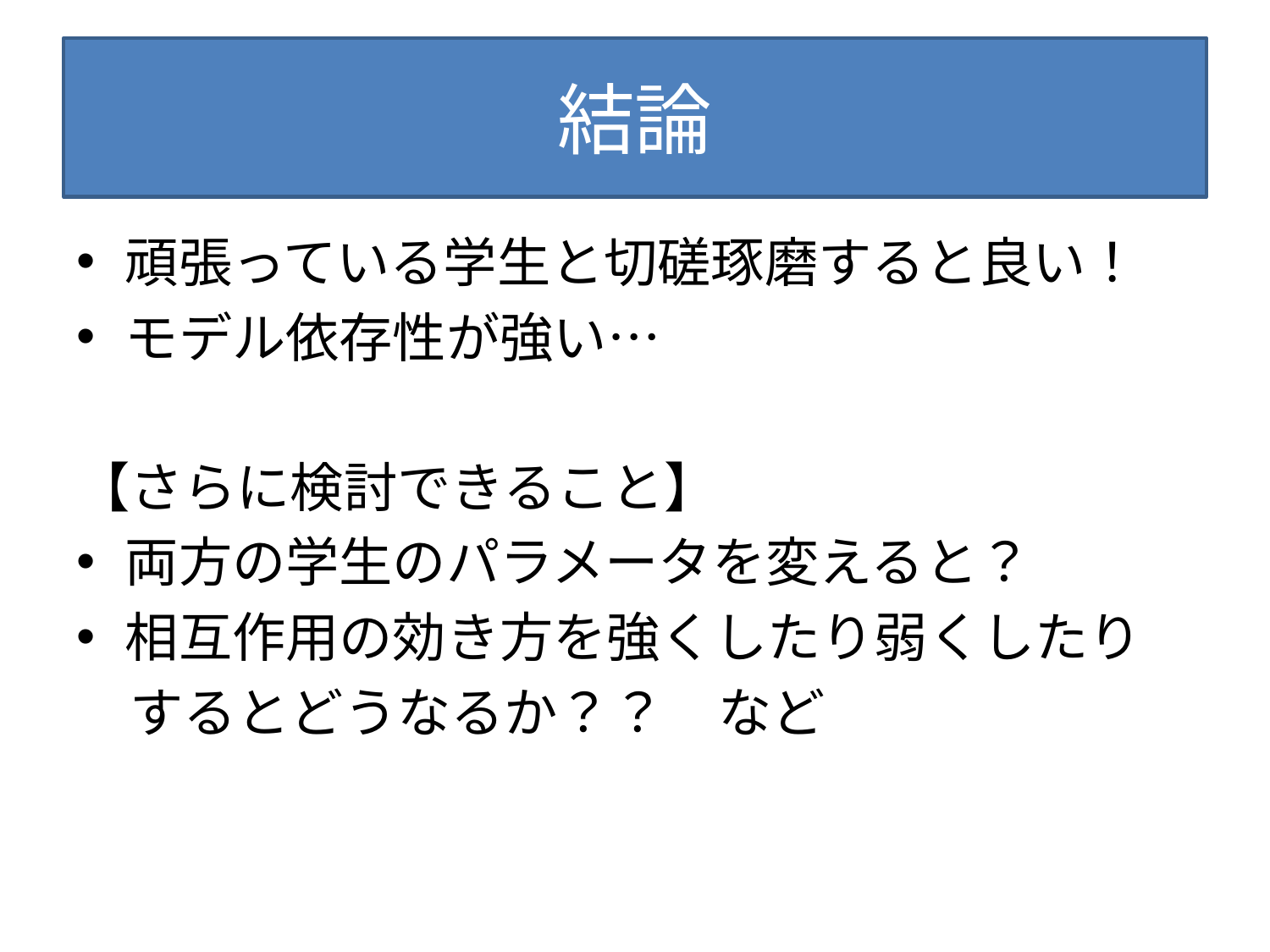

# 結論
頑張っている学生と切磋琢磨すると良い！
モデル依存性が強い…

【さらに検討できること】
両方の学生のパラメータを変えると？
相互作用の効き方を強くしたり弱くしたり
　するとどうなるか？？　など